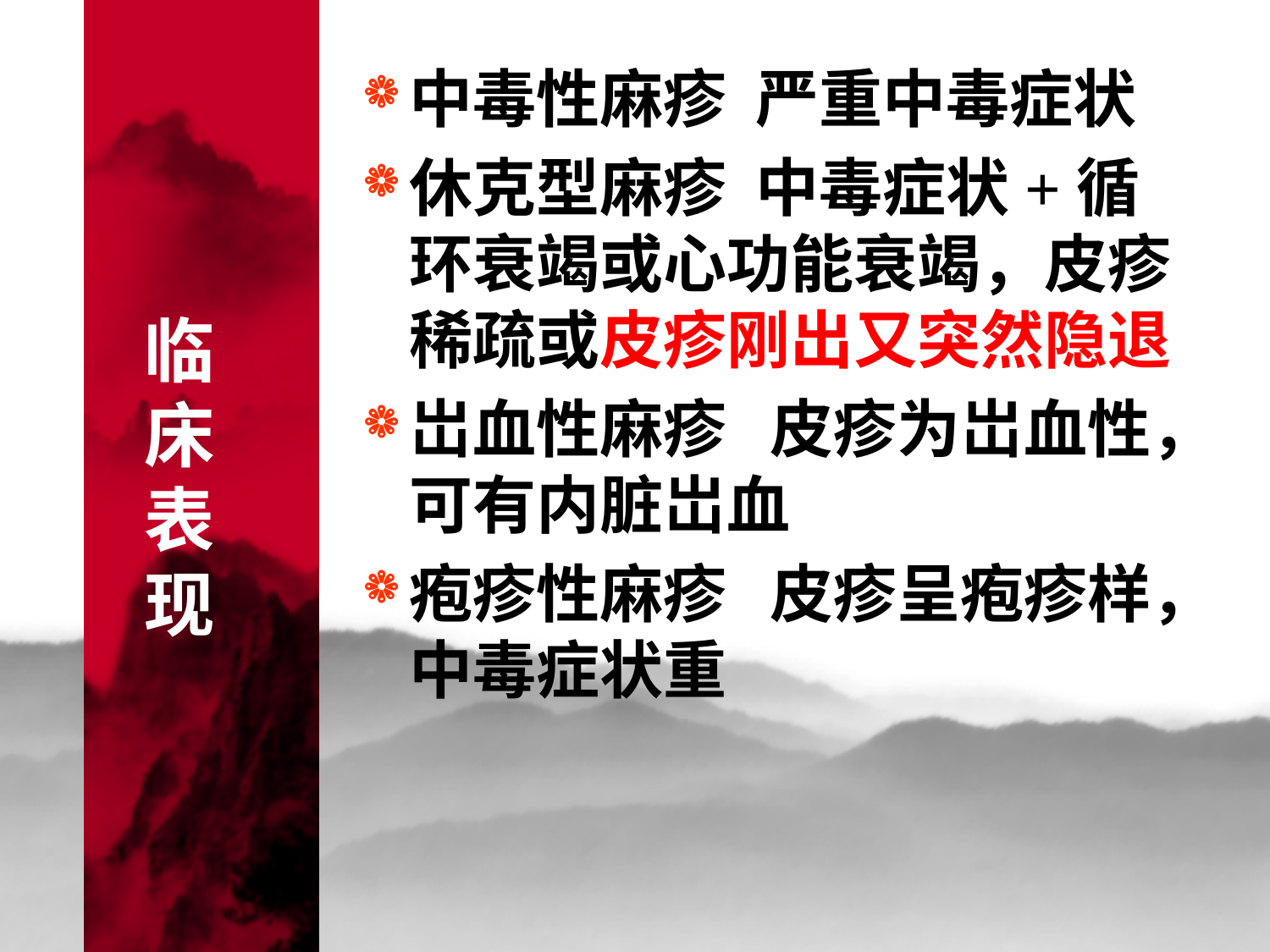

# 临 床 表 现
中毒性麻疹  严重中毒症状
休克型麻疹  中毒症状+循环衰竭或心功能衰竭，皮疹稀疏或皮疹刚出又突然隐退
岀血性麻疹   皮疹为岀血性，可有内脏岀血
疱疹性麻疹   皮疹呈疱疹样，中毒症状重